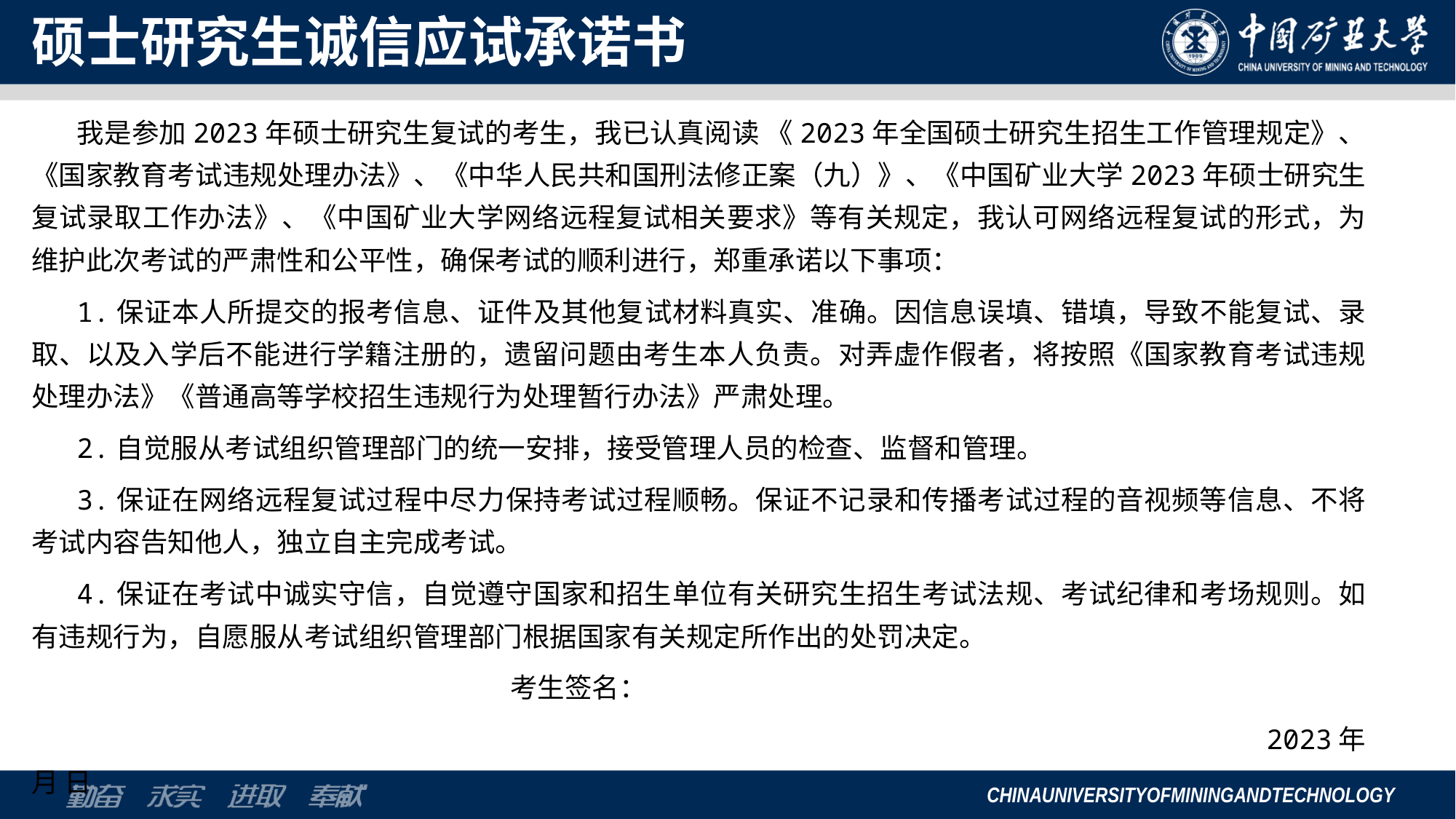

# 硕士研究生诚信应试承诺书
我是参加2023年硕士研究生复试的考生，我已认真阅读 《2023年全国硕士研究生招生工作管理规定》、《国家教育考试违规处理办法》、《中华人民共和国刑法修正案（九）》、《中国矿业大学2023年硕士研究生复试录取工作办法》、《中国矿业大学网络远程复试相关要求》等有关规定，我认可网络远程复试的形式，为维护此次考试的严肃性和公平性，确保考试的顺利进行，郑重承诺以下事项：
1.保证本人所提交的报考信息、证件及其他复试材料真实、准确。因信息误填、错填，导致不能复试、录取、以及入学后不能进行学籍注册的，遗留问题由考生本人负责。对弄虚作假者，将按照《国家教育考试违规处理办法》《普通高等学校招生违规行为处理暂行办法》严肃处理。
2.自觉服从考试组织管理部门的统一安排，接受管理人员的检查、监督和管理。
3.保证在网络远程复试过程中尽力保持考试过程顺畅。保证不记录和传播考试过程的音视频等信息、不将考试内容告知他人，独立自主完成考试。
4.保证在考试中诚实守信，自觉遵守国家和招生单位有关研究生招生考试法规、考试纪律和考场规则。如有违规行为，自愿服从考试组织管理部门根据国家有关规定所作出的处罚决定。
                                                                     考生签名：
                                                                       2023年 月 日